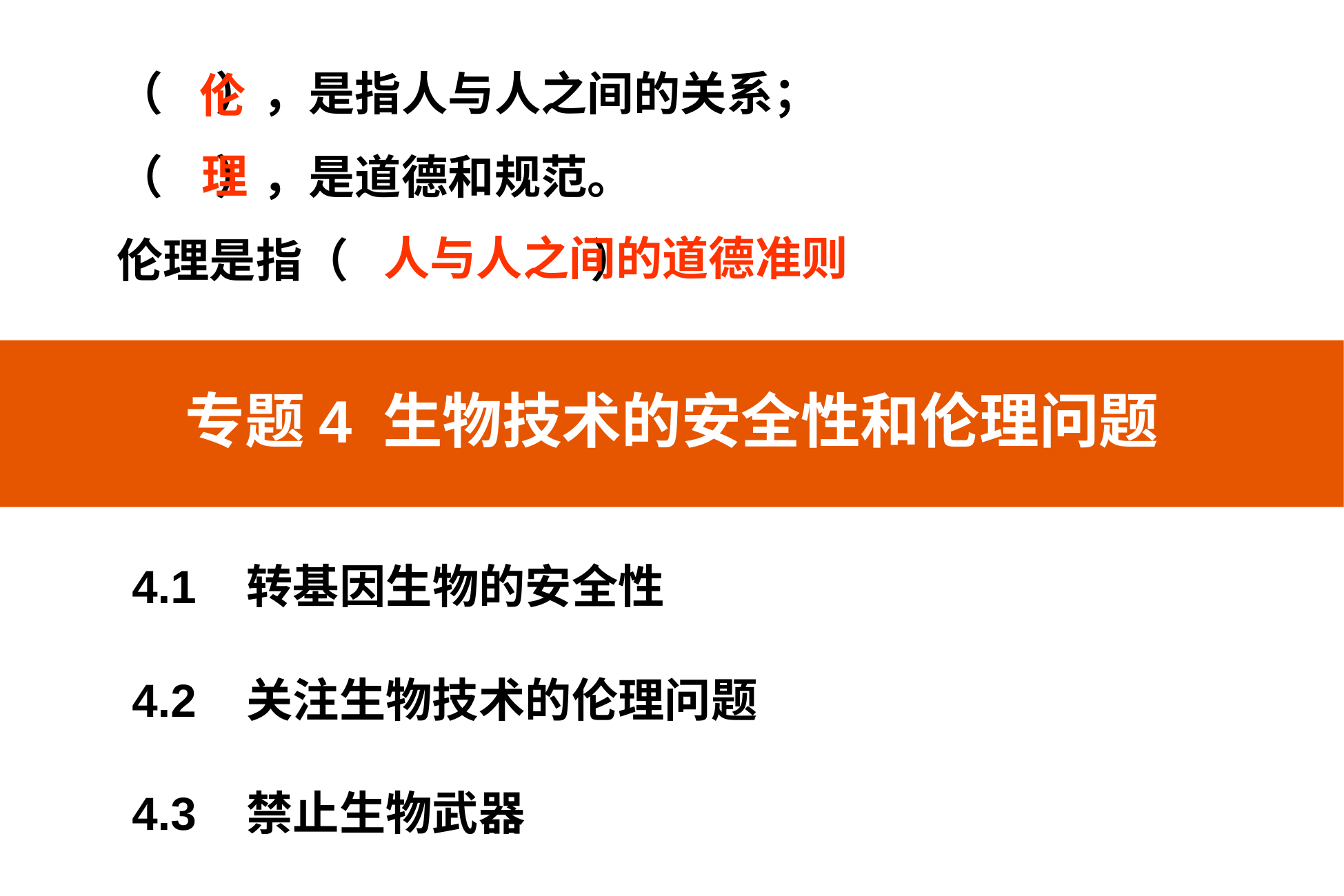

（     ），是指人与人之间的关系；
（     ），是道德和规范。
伦理是指（                       ）
伦
理
人与人之间的道德准则
# 专题4 生物技术的安全性和伦理问题
4.1   转基因生物的安全性
4.2   关注生物技术的伦理问题
4.3   禁止生物武器